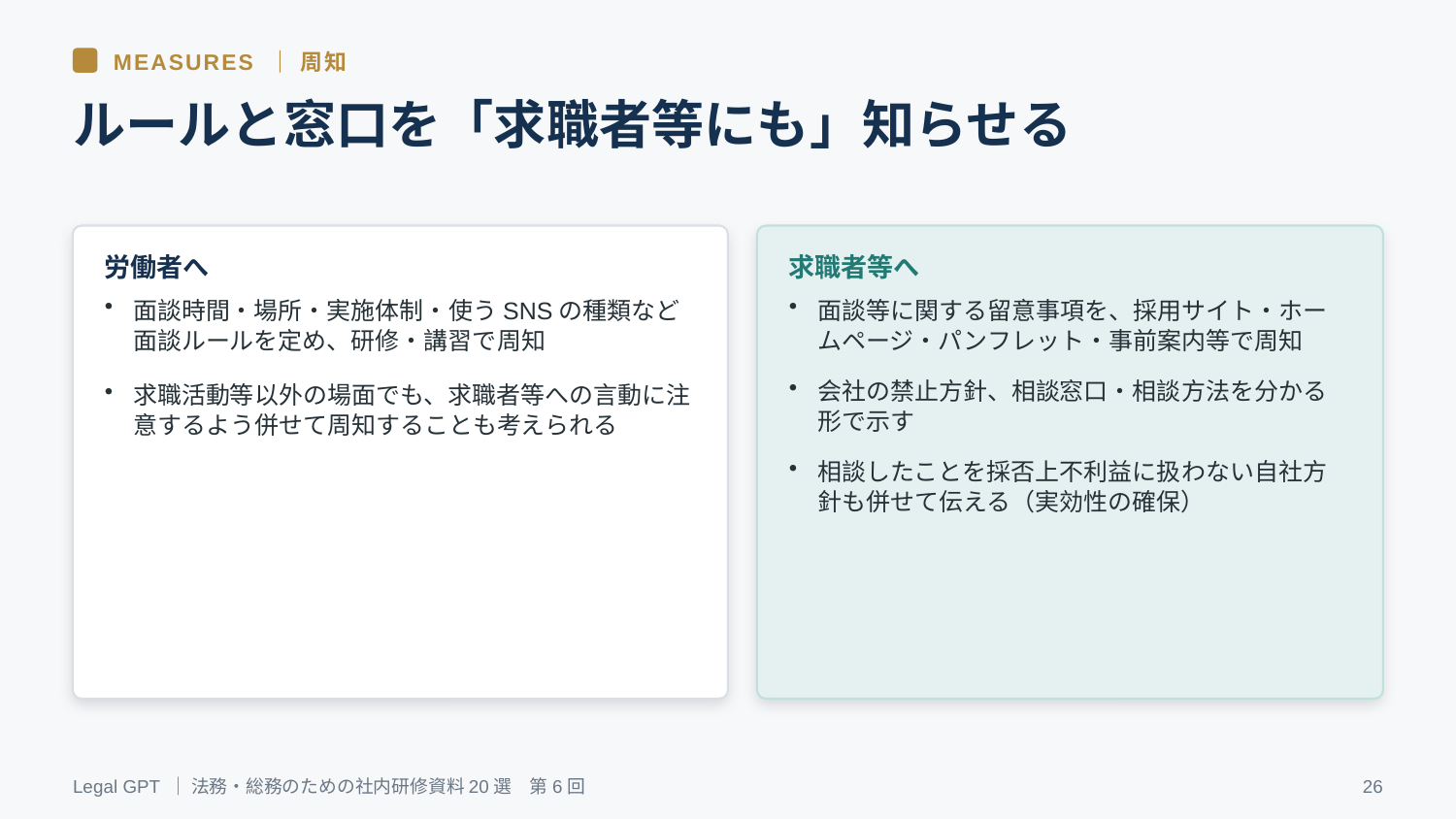

MEASURES ｜ 周知

ルールと窓口を「求職者等にも」知らせる

労働者へ
求職者等へ
面談時間・場所・実施体制・使うSNSの種類など面談ルールを定め、研修・講習で周知
求職活動等以外の場面でも、求職者等への言動に注意するよう併せて周知することも考えられる
面談等に関する留意事項を、採用サイト・ホームページ・パンフレット・事前案内等で周知
会社の禁止方針、相談窓口・相談方法を分かる形で示す
相談したことを採否上不利益に扱わない自社方針も併せて伝える（実効性の確保）
Legal GPT ｜ 法務・総務のための社内研修資料20選　第6回
26